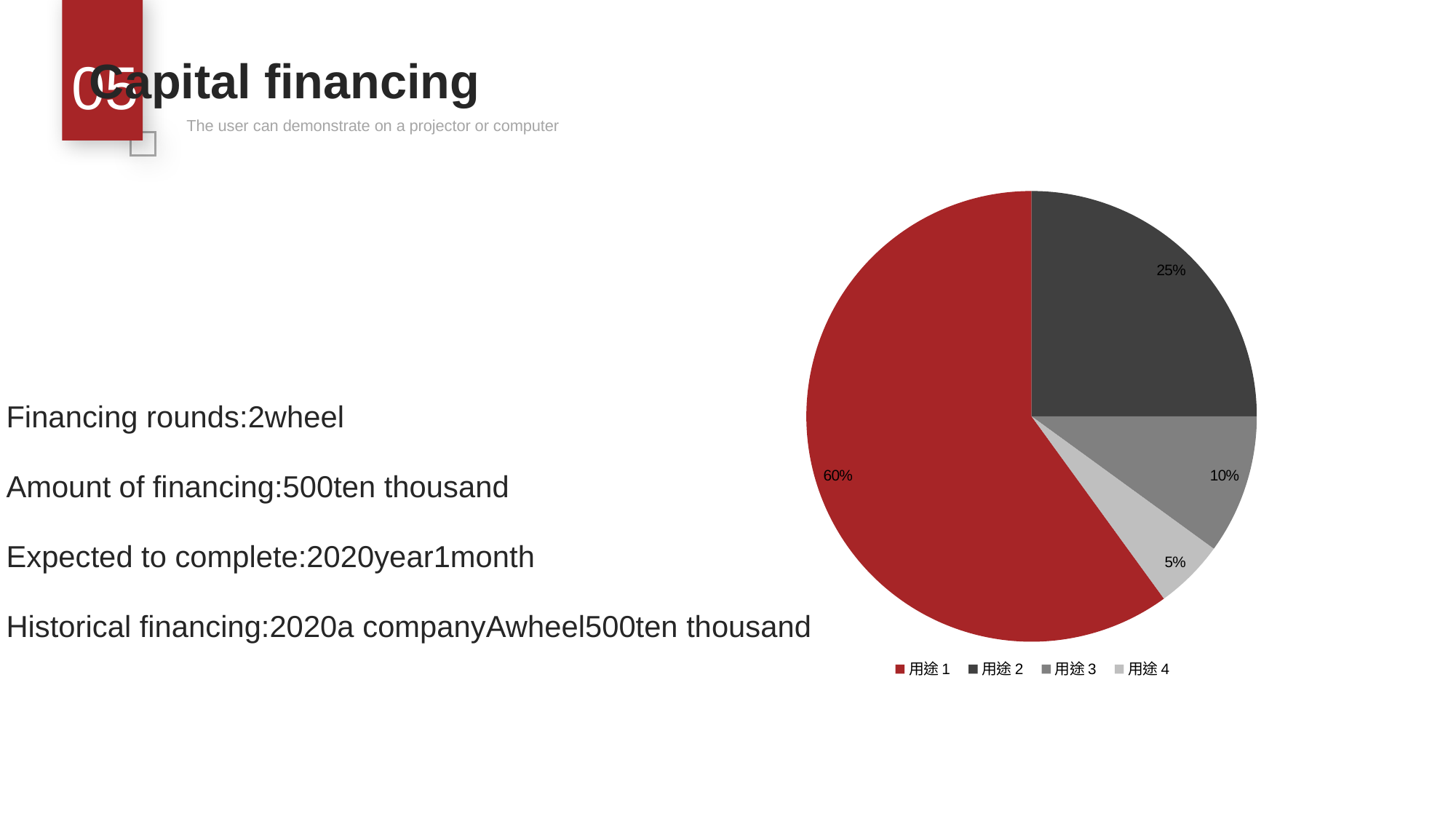

05
Capital financing
The user can demonstrate on a projector or computer

### Chart

| Category | 百分比 |
|---|---|
| 用途1 | 0.6 |
| 用途2 | 0.25 |
| 用途3 | 0.1 |
| 用途4 | 0.05 |
Financing rounds:2wheel
Amount of financing:500ten thousand
Expected to complete:2020year1month
Historical financing:2020a companyAwheel500ten thousand